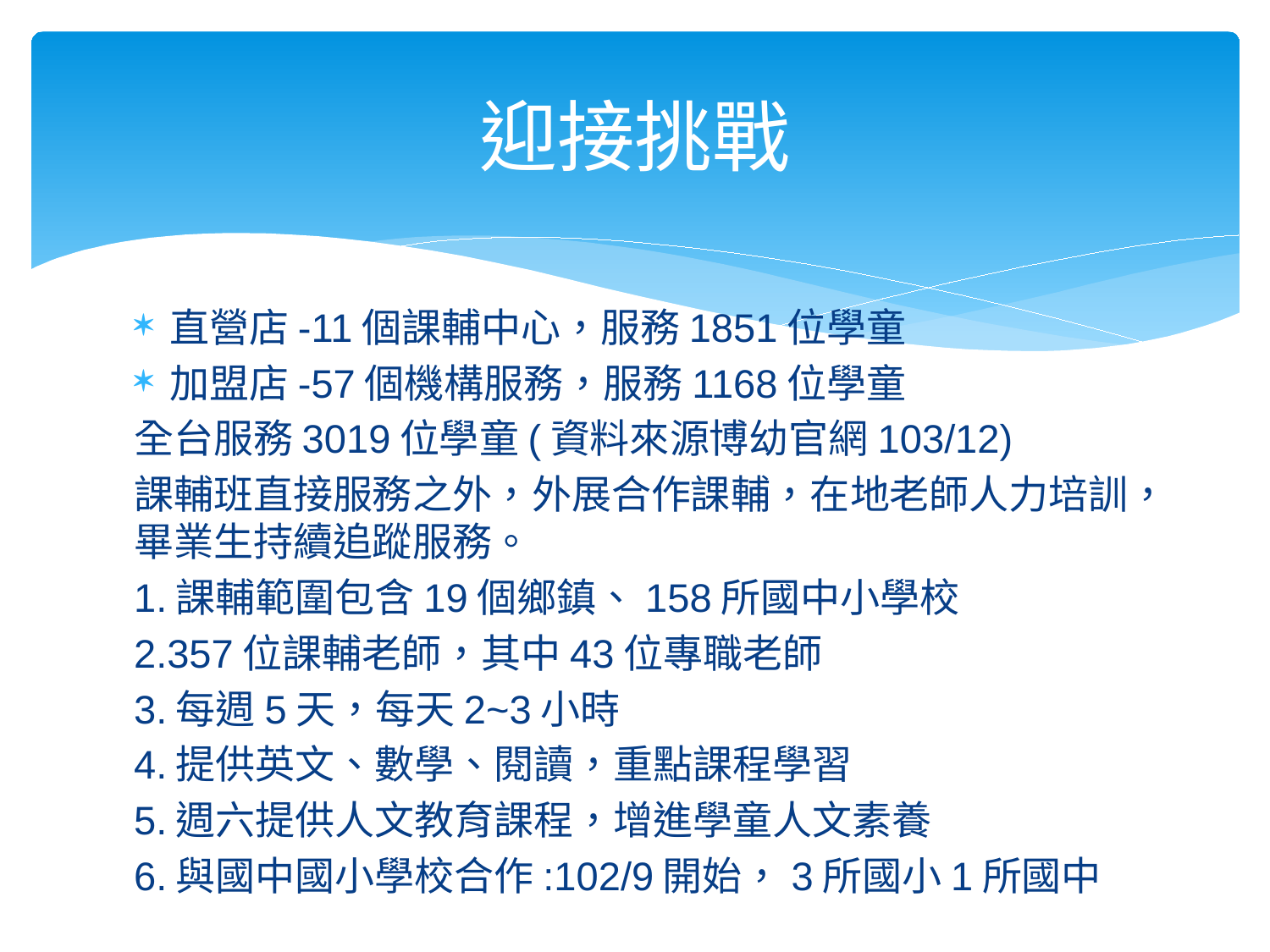

# 迎接挑戰
直營店-11個課輔中心，服務1851位學童
加盟店-57個機構服務，服務1168位學童
全台服務3019位學童(資料來源博幼官網103/12)
課輔班直接服務之外，外展合作課輔，在地老師人力培訓，畢業生持續追蹤服務。
1.課輔範圍包含19個鄉鎮、158所國中小學校
2.357位課輔老師，其中43位專職老師
3.每週5天，每天2~3小時
4.提供英文、數學、閱讀，重點課程學習
5.週六提供人文教育課程，增進學童人文素養
6.與國中國小學校合作:102/9開始，3所國小1所國中